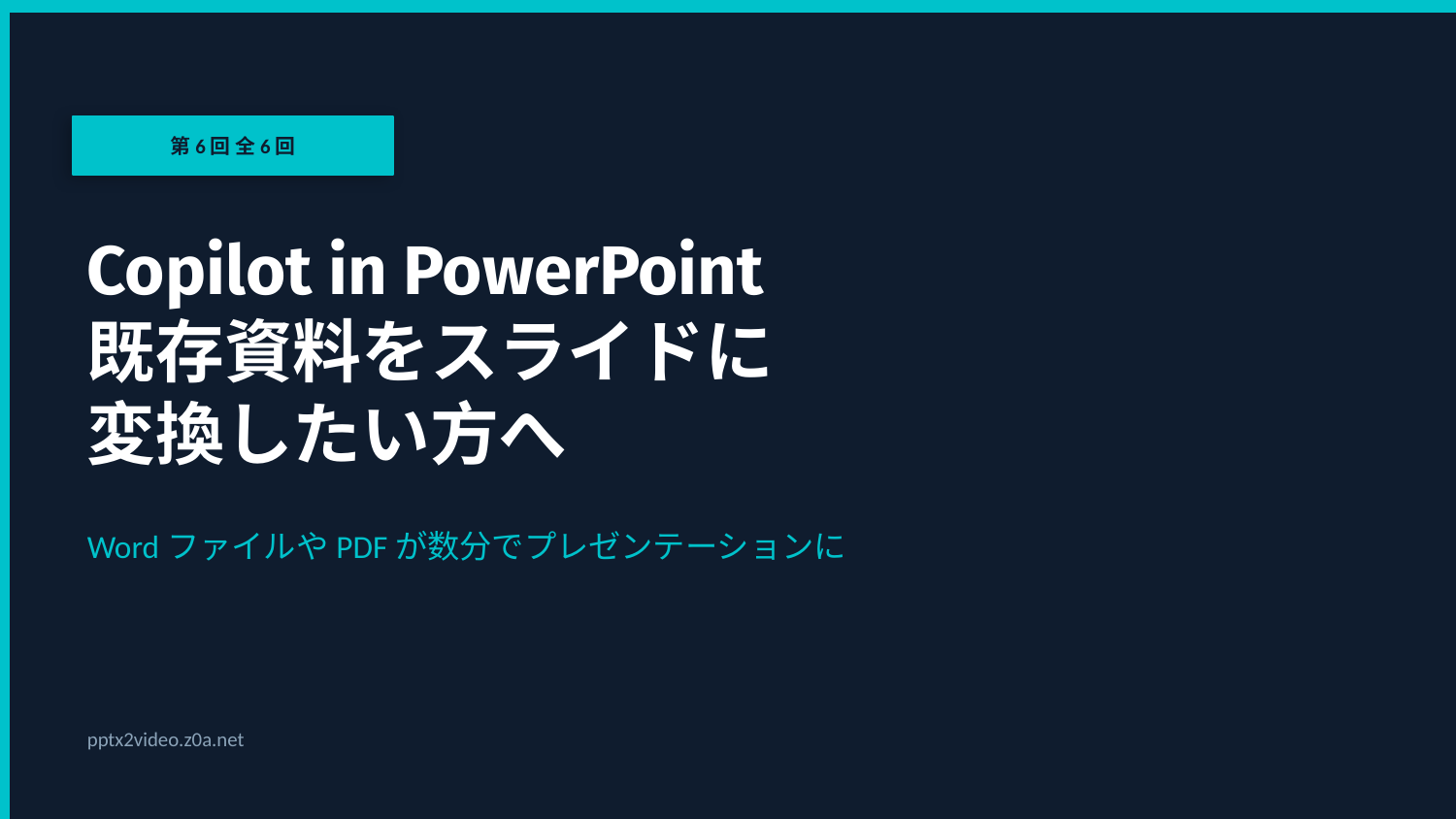

第6回 全6回
Copilot in PowerPoint
既存資料をスライドに
変換したい方へ
WordファイルやPDFが数分でプレゼンテーションに
pptx2video.z0a.net